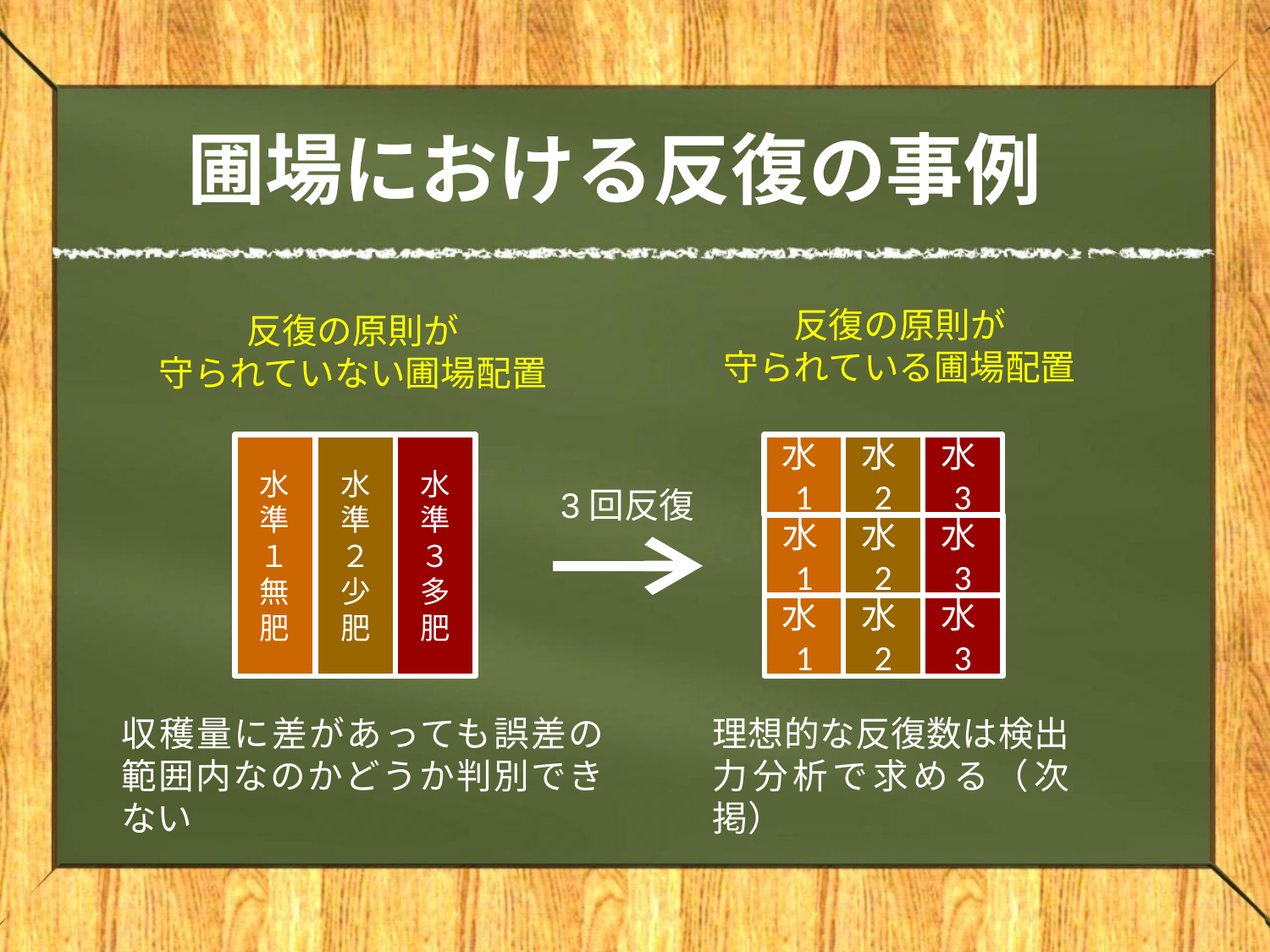

# 圃場における反復の事例
反復の原則が
守られている圃場配置
反復の原則が
守られていない圃場配置

3回反復
水準
１
無肥
水準
２
少肥
水準
３
多肥
水1
水2
水3
水1
水2
水3
水1
水2
水3
収穫量に差があっても誤差の範囲内なのかどうか判別できない
理想的な反復数は検出力分析で求める（次掲）